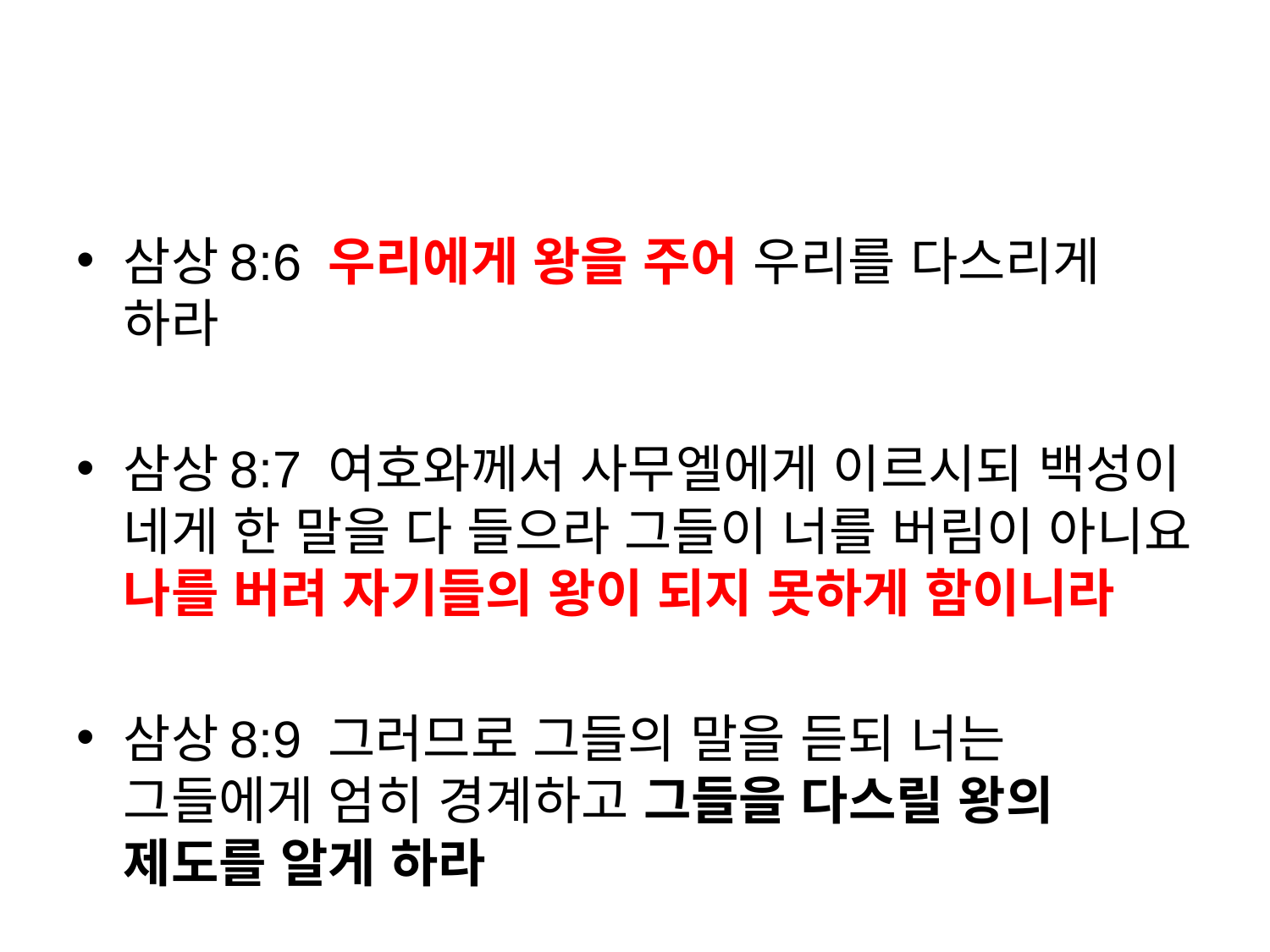

#
삼상8:6 우리에게 왕을 주어 우리를 다스리게 하라

삼상8:7 여호와께서 사무엘에게 이르시되 백성이 네게 한 말을 다 들으라 그들이 너를 버림이 아니요 나를 버려 자기들의 왕이 되지 못하게 함이니라

삼상8:9 그러므로 그들의 말을 듣되 너는 그들에게 엄히 경계하고 그들을 다스릴 왕의 제도를 알게 하라